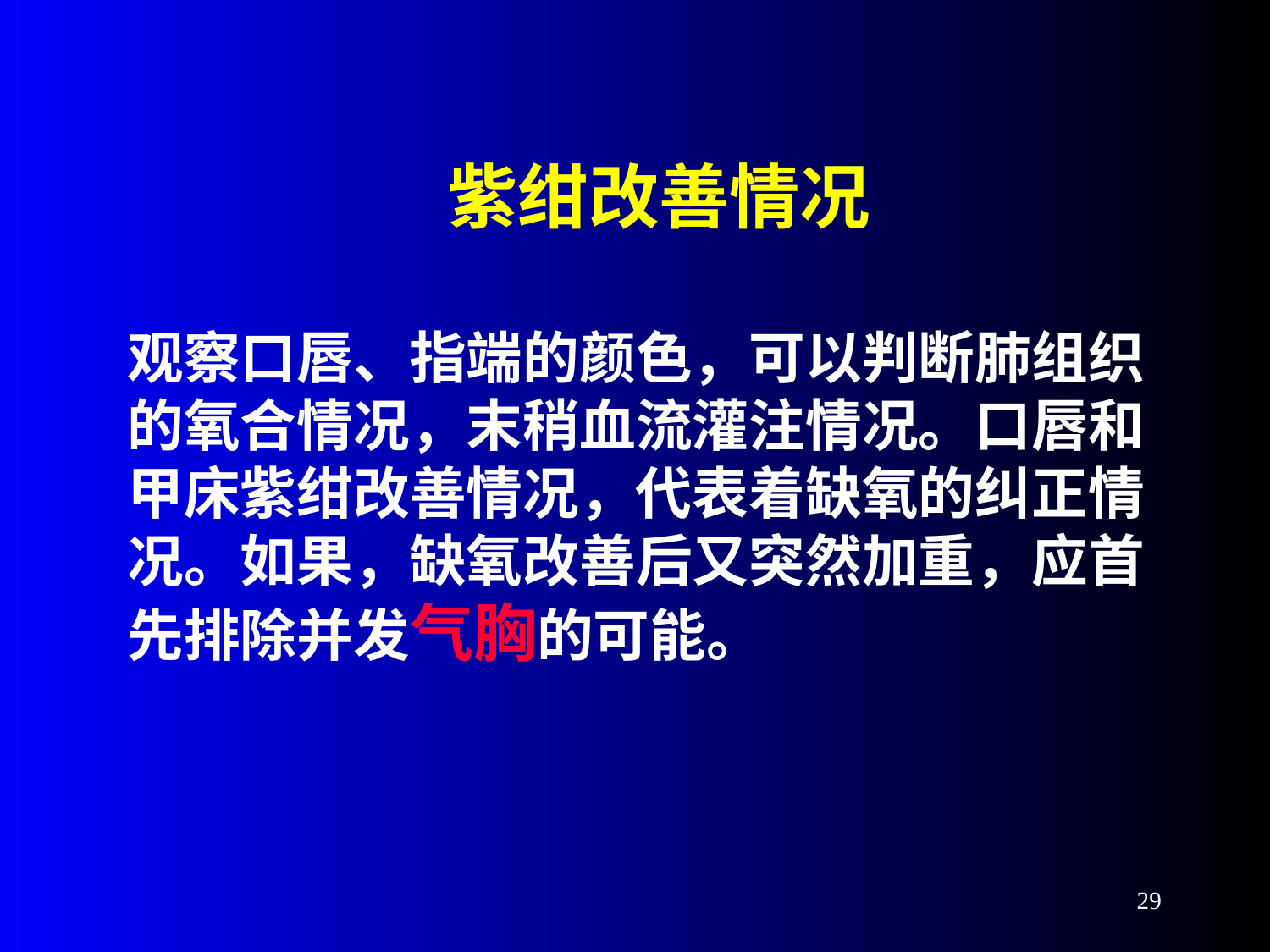

紫绀改善情况
观察口唇、指端的颜色，可以判断肺组织的氧合情况，末稍血流灌注情况。口唇和甲床紫绀改善情况，代表着缺氧的纠正情况。如果，缺氧改善后又突然加重，应首先排除并发气胸的可能。

29